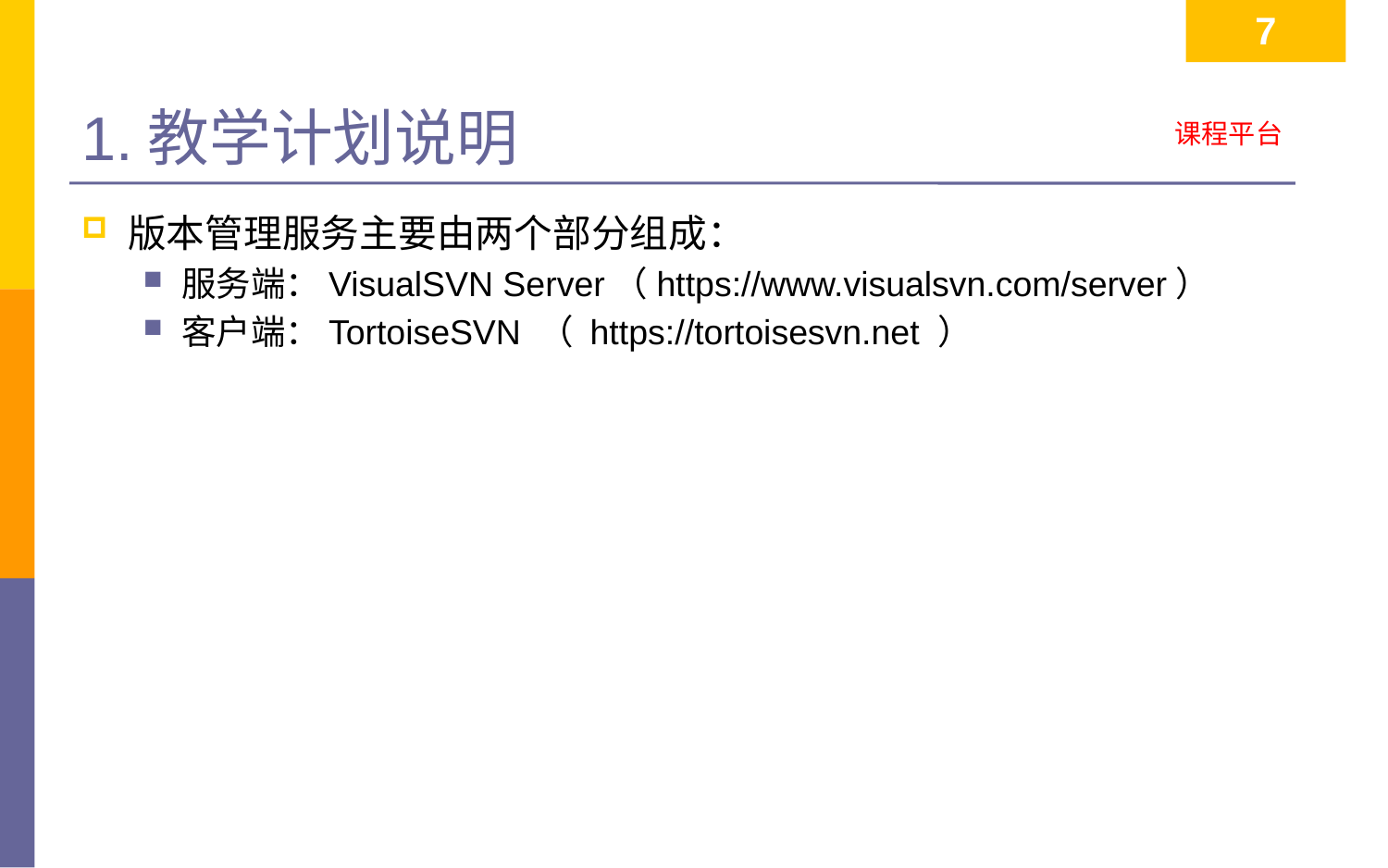

7
# 1.教学计划说明
课程平台
版本管理服务主要由两个部分组成：
服务端：VisualSVN Server（https://www.visualsvn.com/server）
客户端：TortoiseSVN （ https://tortoisesvn.net ）